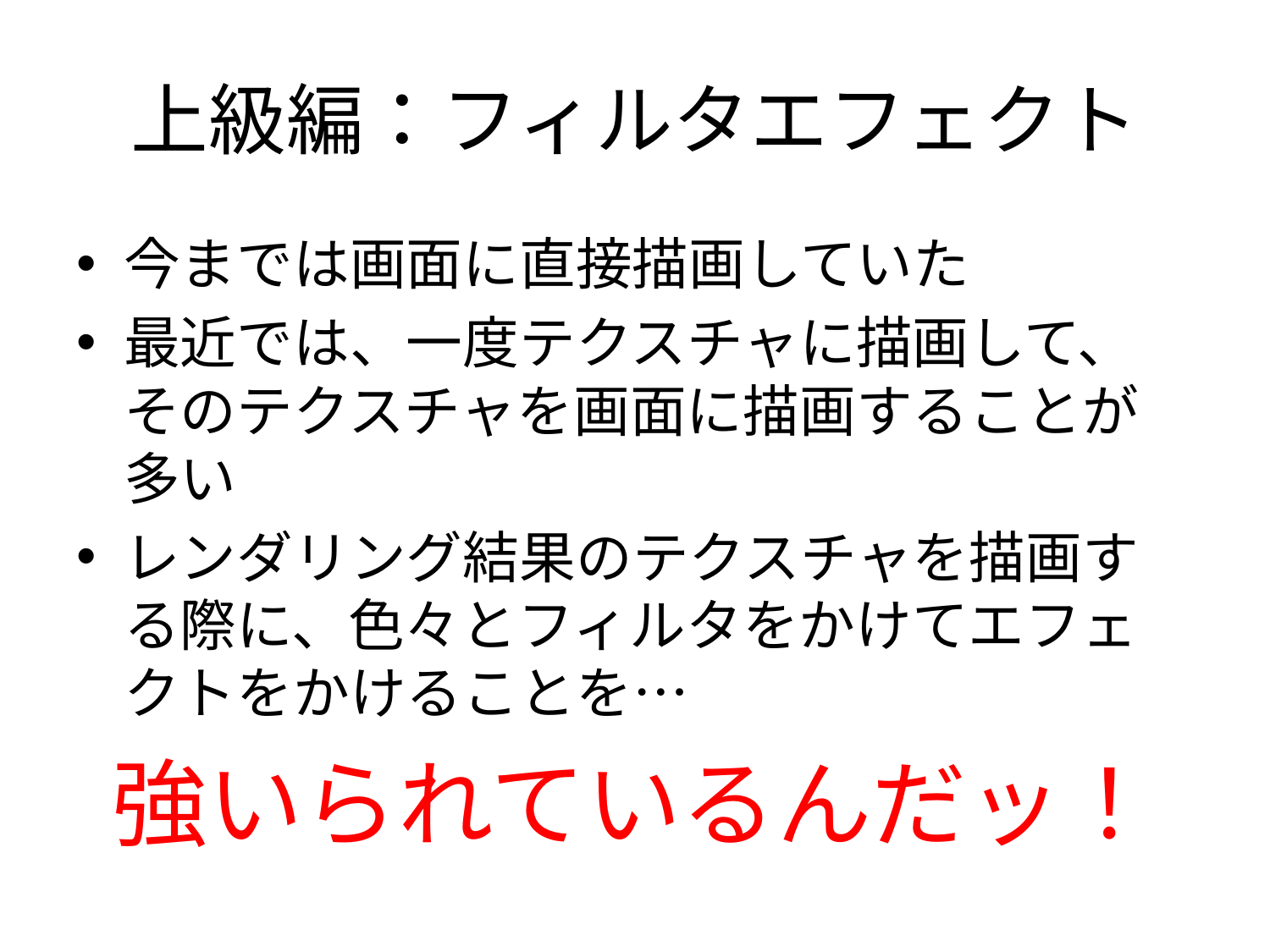

# 上級編：フィルタエフェクト
今までは画面に直接描画していた
最近では、一度テクスチャに描画して、
そのテクスチャを画面に描画することが多い
レンダリング結果のテクスチャを描画する際に、色々とフィルタをかけてエフェクトをかけることを…
強いられているんだッ！